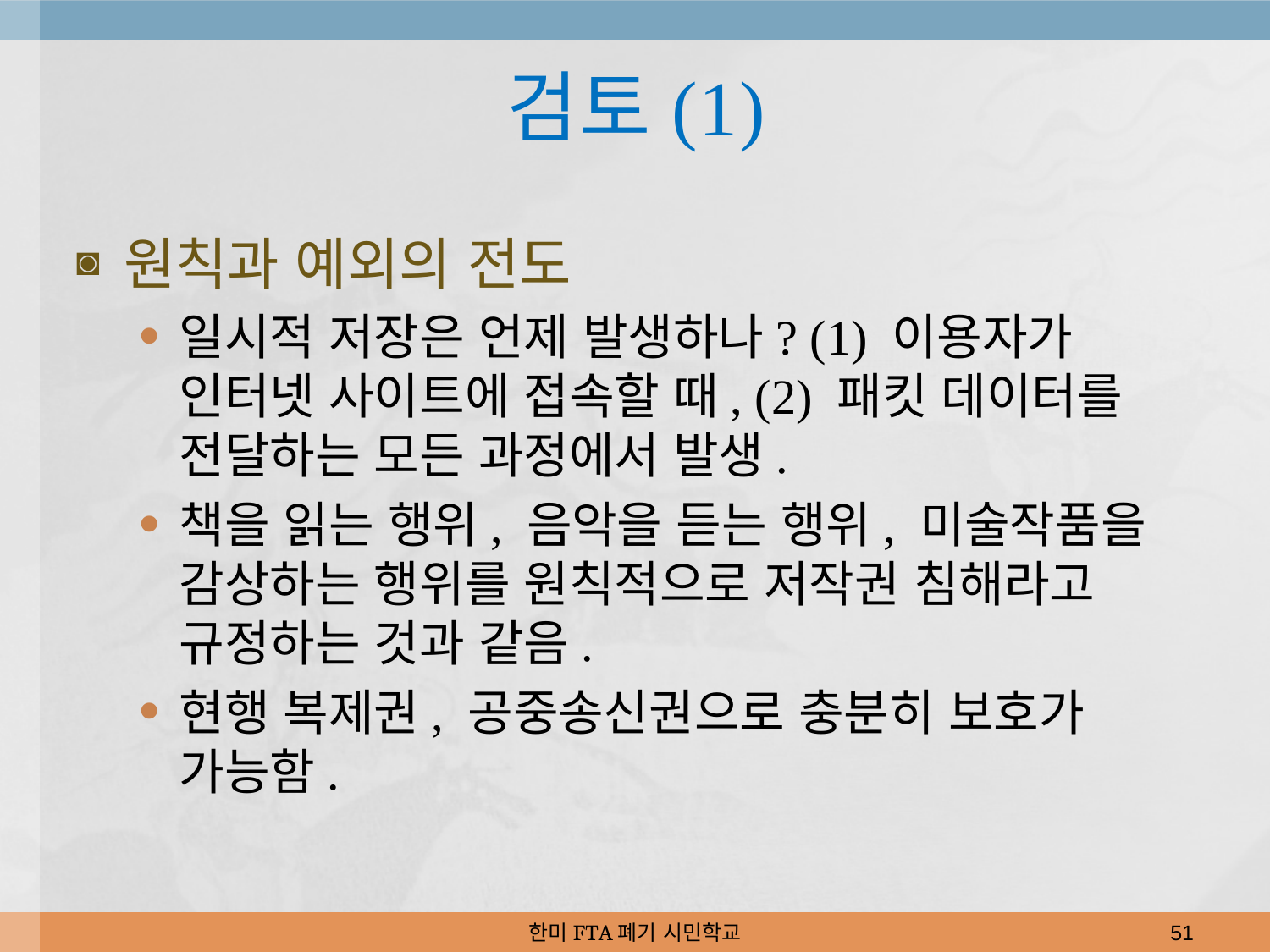

# 검토(1)
원칙과 예외의 전도
일시적 저장은 언제 발생하나? (1) 이용자가 인터넷 사이트에 접속할 때, (2) 패킷 데이터를 전달하는 모든 과정에서 발생.
책을 읽는 행위, 음악을 듣는 행위, 미술작품을 감상하는 행위를 원칙적으로 저작권 침해라고 규정하는 것과 같음.
현행 복제권, 공중송신권으로 충분히 보호가 가능함.
한미FTA폐기 시민학교
51